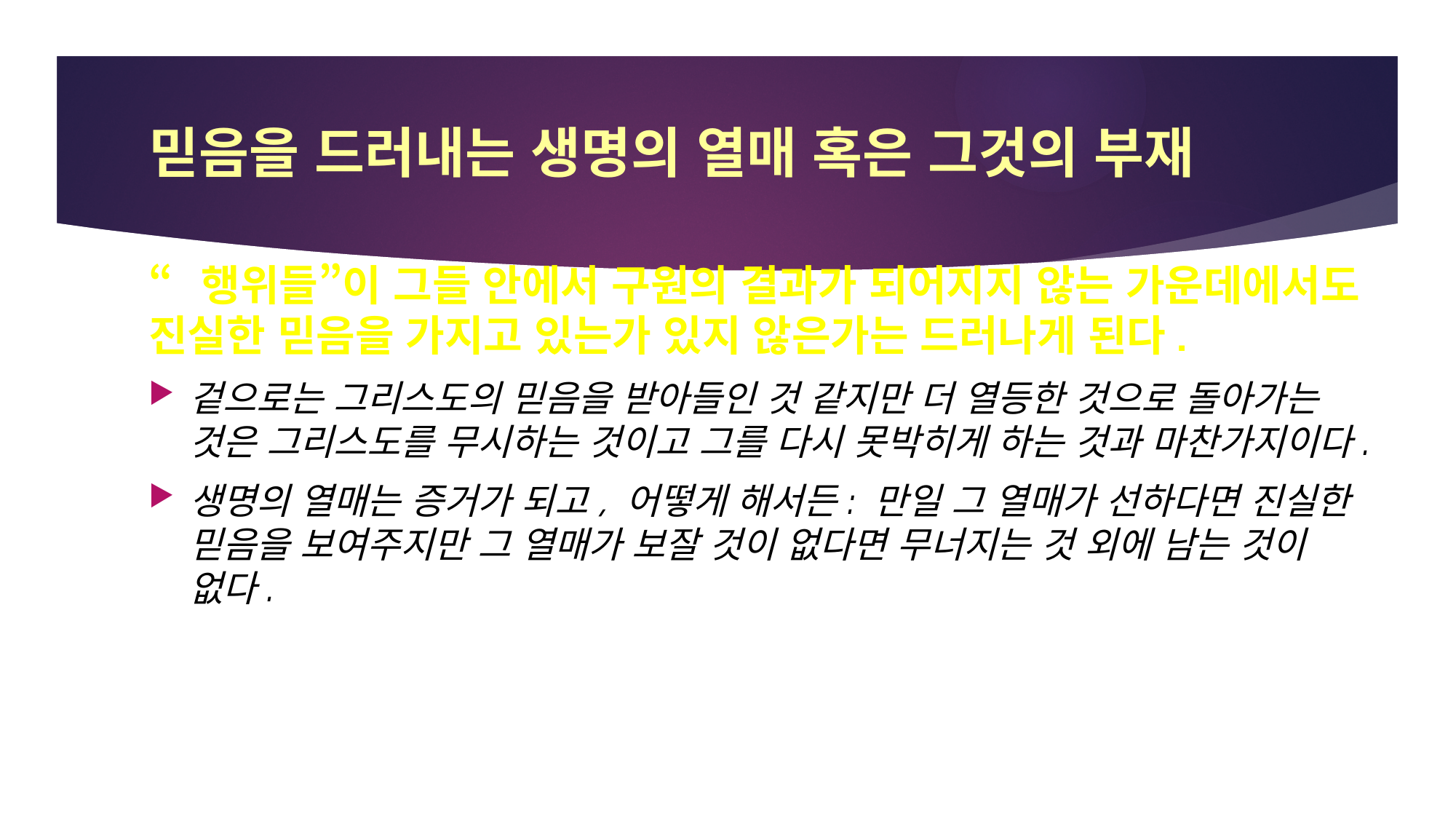

# 믿음을 드러내는 생명의 열매 혹은 그것의 부재
“행위들”이 그들 안에서 구원의 결과가 되어지지 않는 가운데에서도 진실한 믿음을 가지고 있는가 있지 않은가는 드러나게 된다.
겉으로는 그리스도의 믿음을 받아들인 것 같지만 더 열등한 것으로 돌아가는 것은 그리스도를 무시하는 것이고 그를 다시 못박히게 하는 것과 마찬가지이다.
생명의 열매는 증거가 되고, 어떻게 해서든: 만일 그 열매가 선하다면 진실한 믿음을 보여주지만 그 열매가 보잘 것이 없다면 무너지는 것 외에 남는 것이 없다.